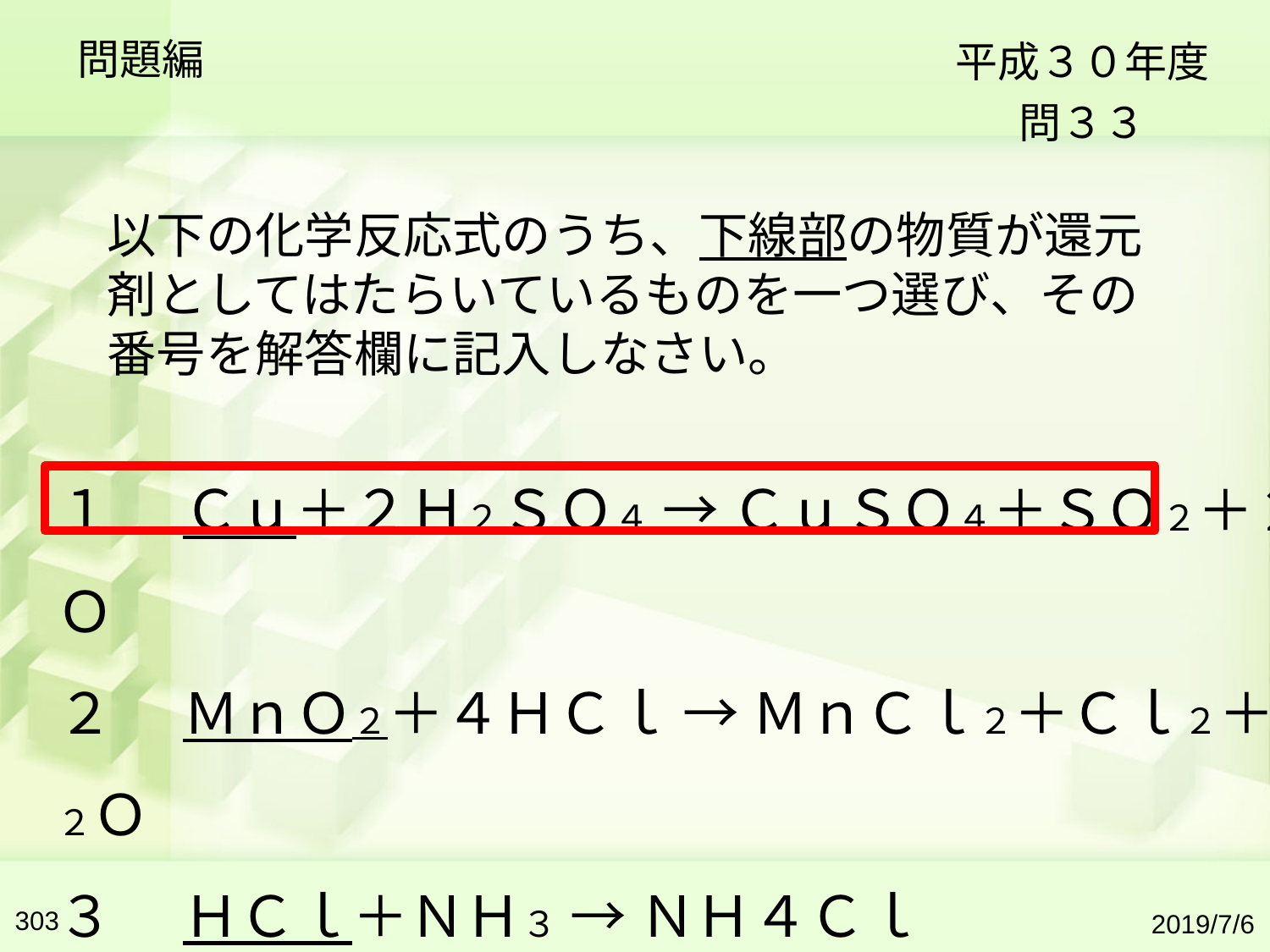

問題編
平成３０年度
問３３
以下の化学反応式のうち、下線部の物質が還元剤としてはたらいているものを一つ選び、その番号を解答欄に記入しなさい。
１ 　Ｃｕ＋２Ｈ２ＳＯ４ → ＣｕＳＯ４＋ＳＯ２＋２Ｈ２Ｏ
２ 　ＭｎＯ２＋４ＨＣｌ → ＭｎＣｌ２＋Ｃｌ２＋２Ｈ２Ｏ
３ 　ＨＣｌ＋ＮＨ３ → ＮＨ４Ｃｌ
４ 　Ｈ２Ｏ２＋２ＫＩ＋Ｈ２ＳＯ４ → Ｉ２＋２Ｈ２Ｏ＋Ｋ２ＳＯ４

303
2019/7/6